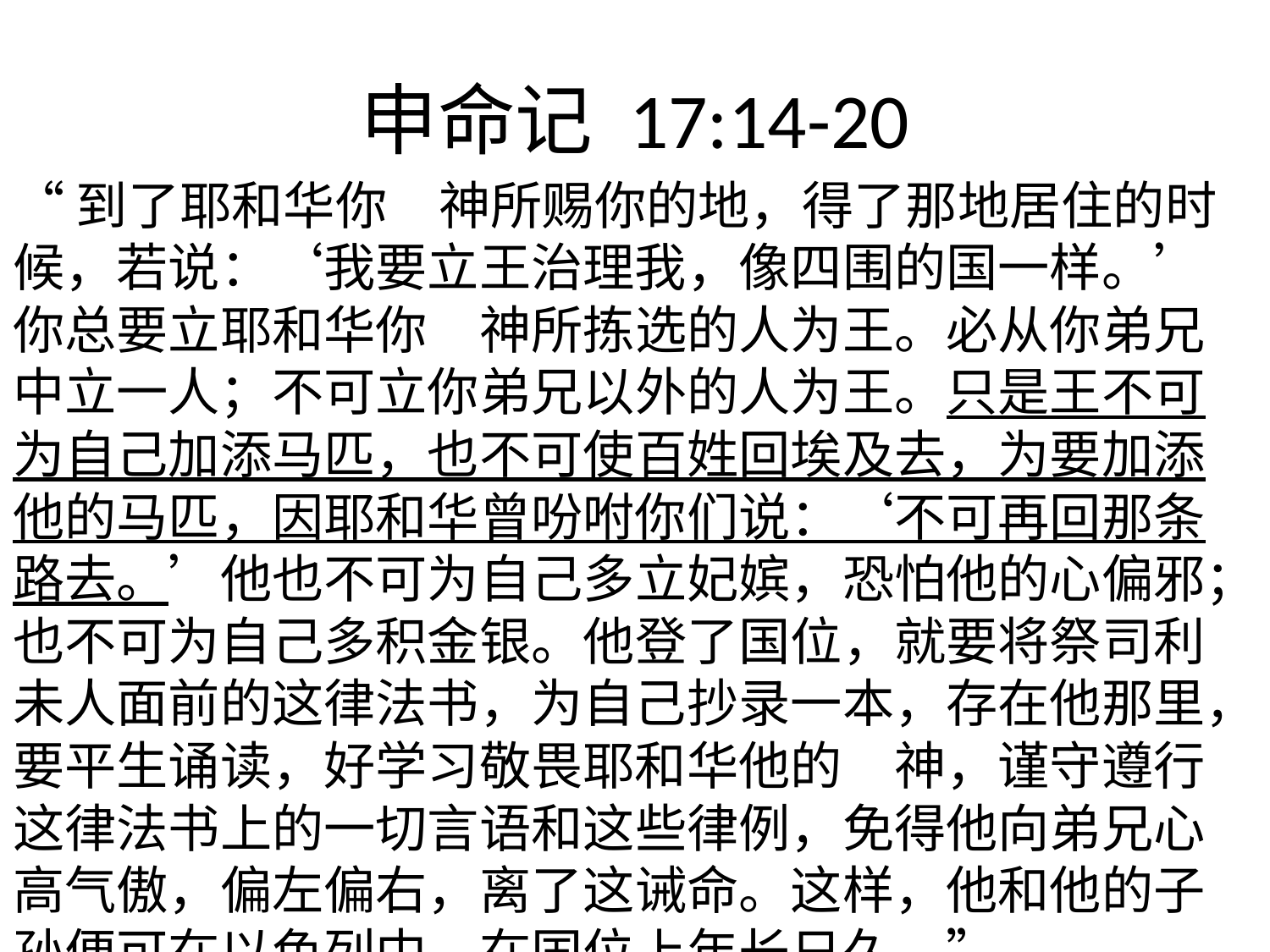

# 申命记 17:14-20
“到了耶和华你　神所赐你的地，得了那地居住的时候，若说：‘我要立王治理我，像四围的国一样。’你总要立耶和华你　神所拣选的人为王。必从你弟兄中立一人；不可立你弟兄以外的人为王。只是王不可为自己加添马匹，也不可使百姓回埃及去，为要加添他的马匹，因耶和华曾吩咐你们说：‘不可再回那条路去。’他也不可为自己多立妃嫔，恐怕他的心偏邪；也不可为自己多积金银。他登了国位，就要将祭司利未人面前的这律法书，为自己抄录一本，存在他那里，要平生诵读，好学习敬畏耶和华他的　神，谨守遵行这律法书上的一切言语和这些律例，免得他向弟兄心高气傲，偏左偏右，离了这诫命。这样，他和他的子孙便可在以色列中，在国位上年长日久。”